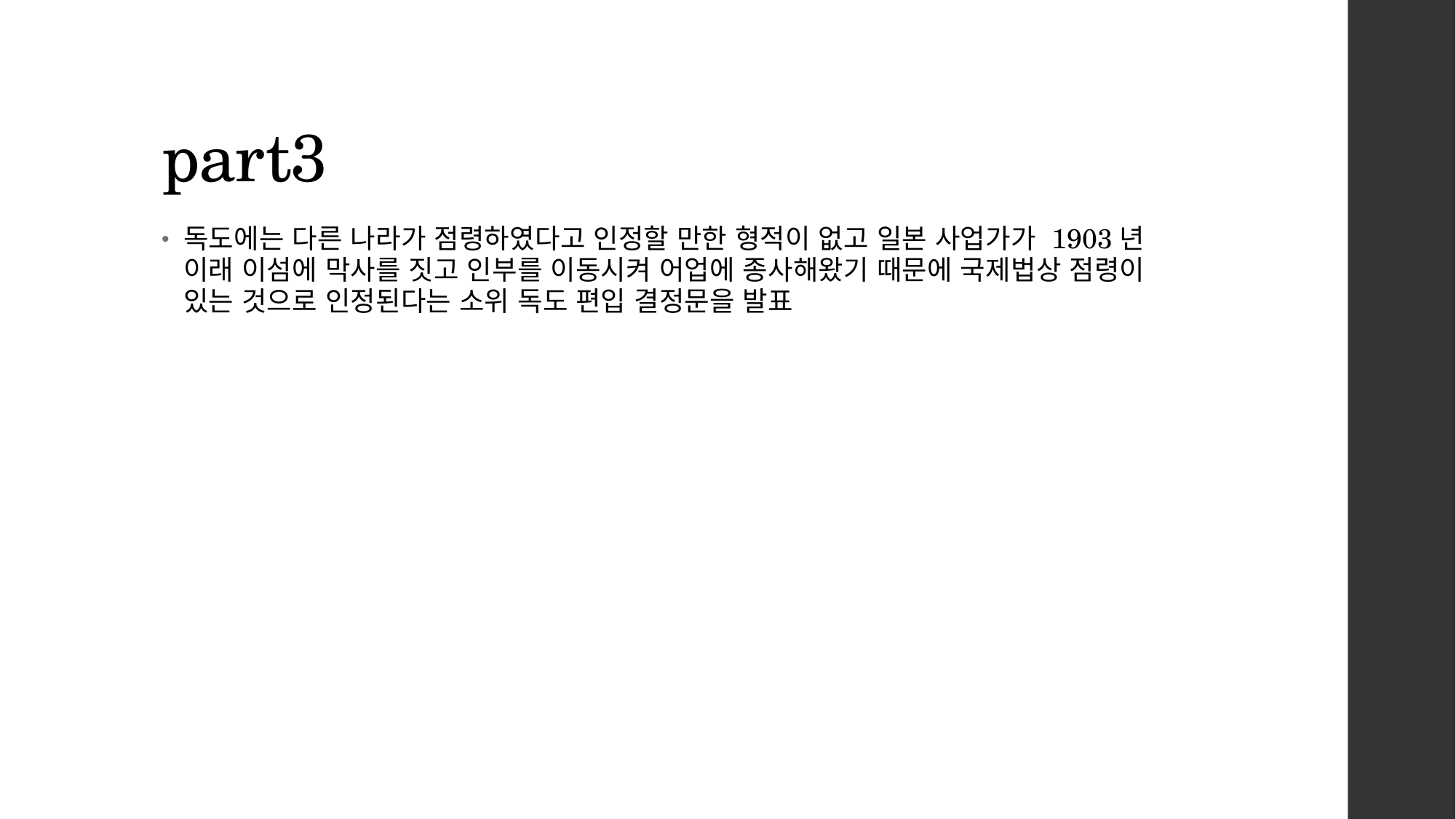

# part3
독도에는 다른 나라가 점령하였다고 인정할 만한 형적이 없고 일본 사업가가 1903년 이래 이섬에 막사를 짓고 인부를 이동시켜 어업에 종사해왔기 때문에 국제법상 점령이 있는 것으로 인정된다는 소위 독도 편입 결정문을 발표